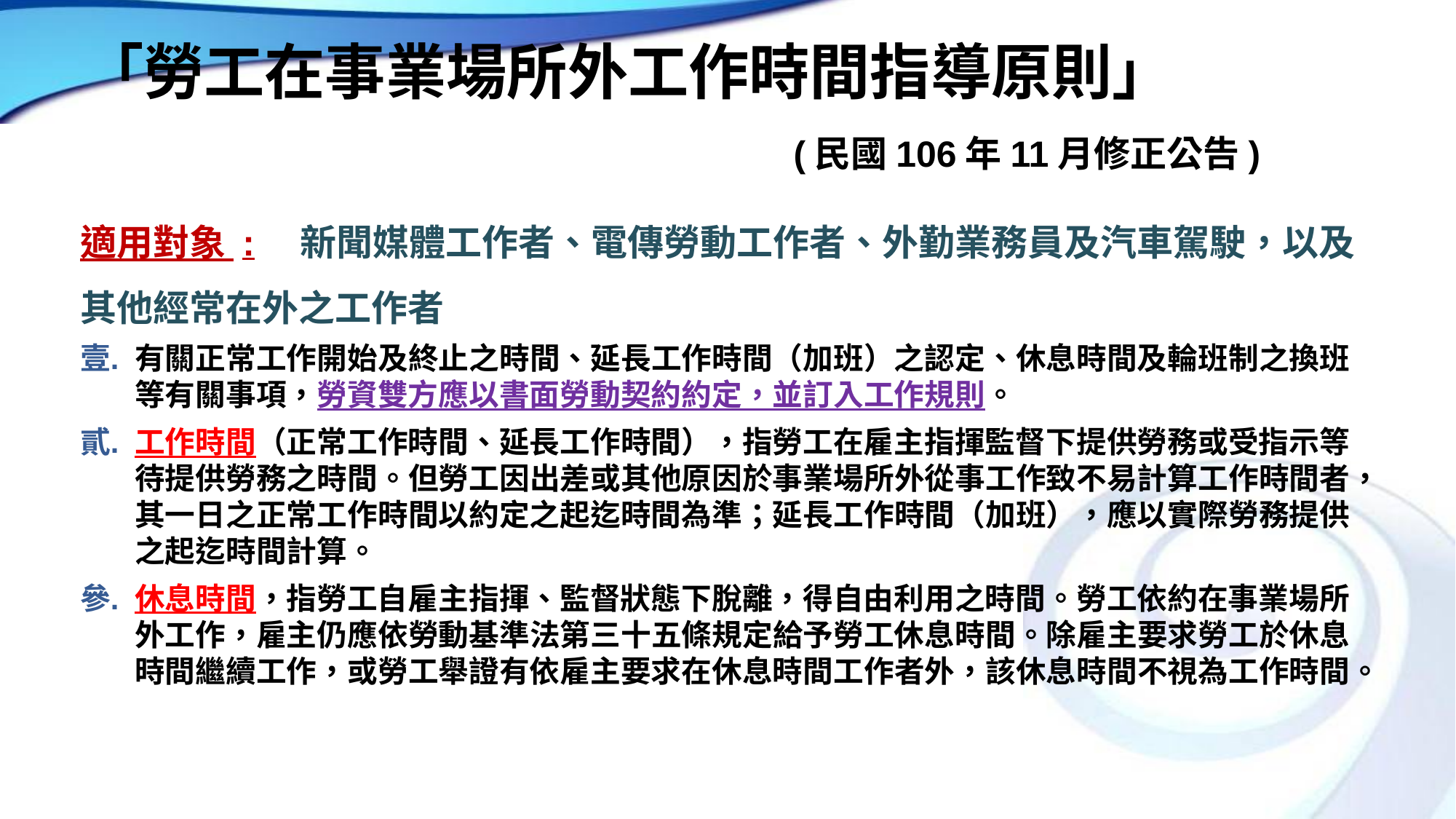

# 「勞工在事業場所外工作時間指導原則」 (民國106年11月修正公告)
適用對象 :　新聞媒體工作者、電傳勞動工作者、外勤業務員及汽車駕駛，以及其他經常在外之工作者
有關正常工作開始及終止之時間、延長工作時間（加班）之認定、休息時間及輪班制之換班等有關事項，勞資雙方應以書面勞動契約約定，並訂入工作規則。
工作時間（正常工作時間、延長工作時間），指勞工在雇主指揮監督下提供勞務或受指示等待提供勞務之時間。但勞工因出差或其他原因於事業場所外從事工作致不易計算工作時間者，其一日之正常工作時間以約定之起迄時間為準；延長工作時間（加班），應以實際勞務提供之起迄時間計算。
休息時間，指勞工自雇主指揮、監督狀態下脫離，得自由利用之時間。勞工依約在事業場所外工作，雇主仍應依勞動基準法第三十五條規定給予勞工休息時間。除雇主要求勞工於休息時間繼續工作，或勞工舉證有依雇主要求在休息時間工作者外，該休息時間不視為工作時間。